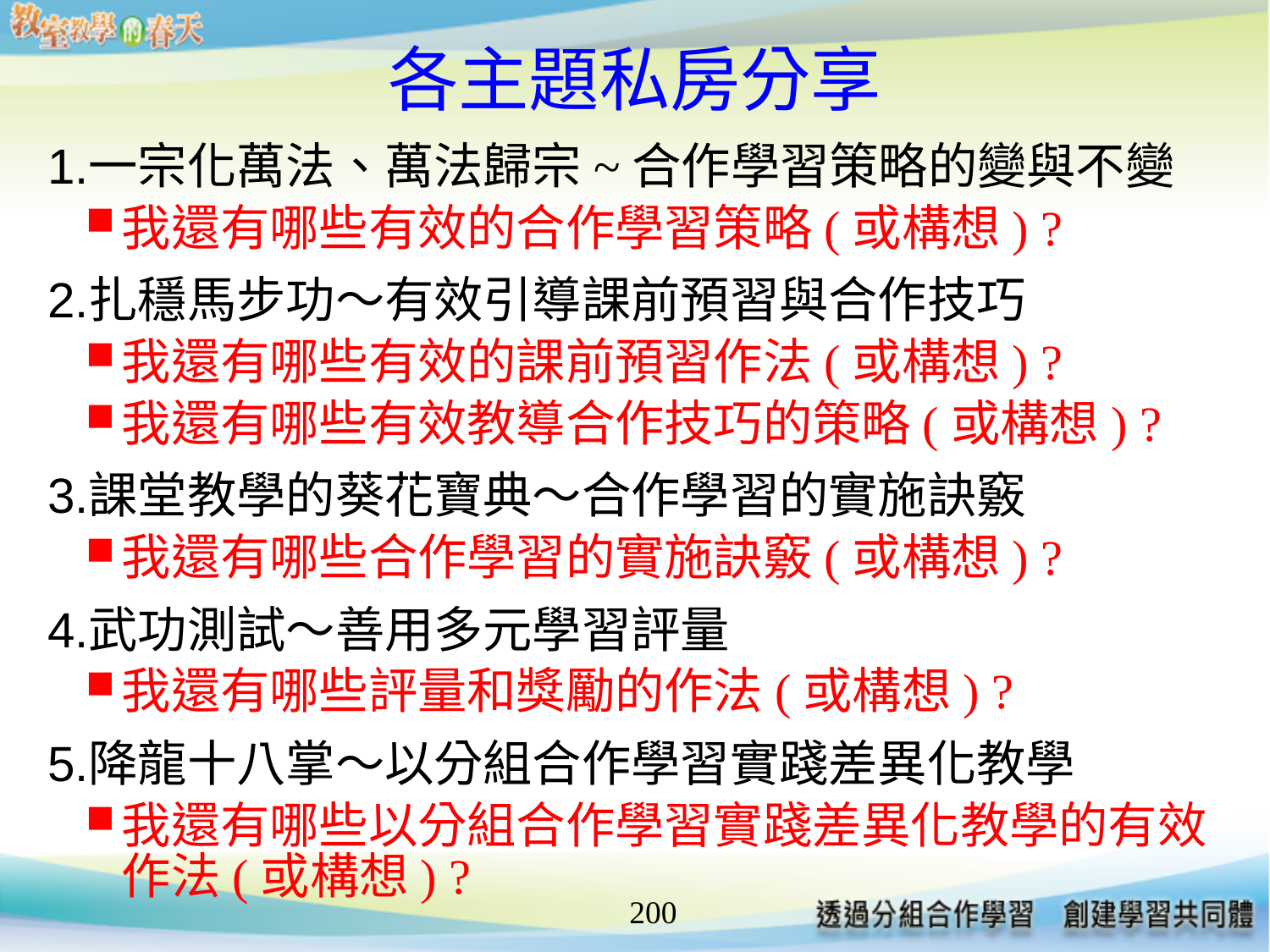

# 各主題私房分享
一宗化萬法、萬法歸宗~合作學習策略的變與不變
我還有哪些有效的合作學習策略(或構想) ?
扎穩馬步功～有效引導課前預習與合作技巧
我還有哪些有效的課前預習作法(或構想) ?
我還有哪些有效教導合作技巧的策略(或構想) ?
課堂教學的葵花寶典～合作學習的實施訣竅
我還有哪些合作學習的實施訣竅(或構想) ?
武功測試～善用多元學習評量
我還有哪些評量和獎勵的作法(或構想) ?
降龍十八掌～以分組合作學習實踐差異化教學
我還有哪些以分組合作學習實踐差異化教學的有效作法(或構想) ?
200